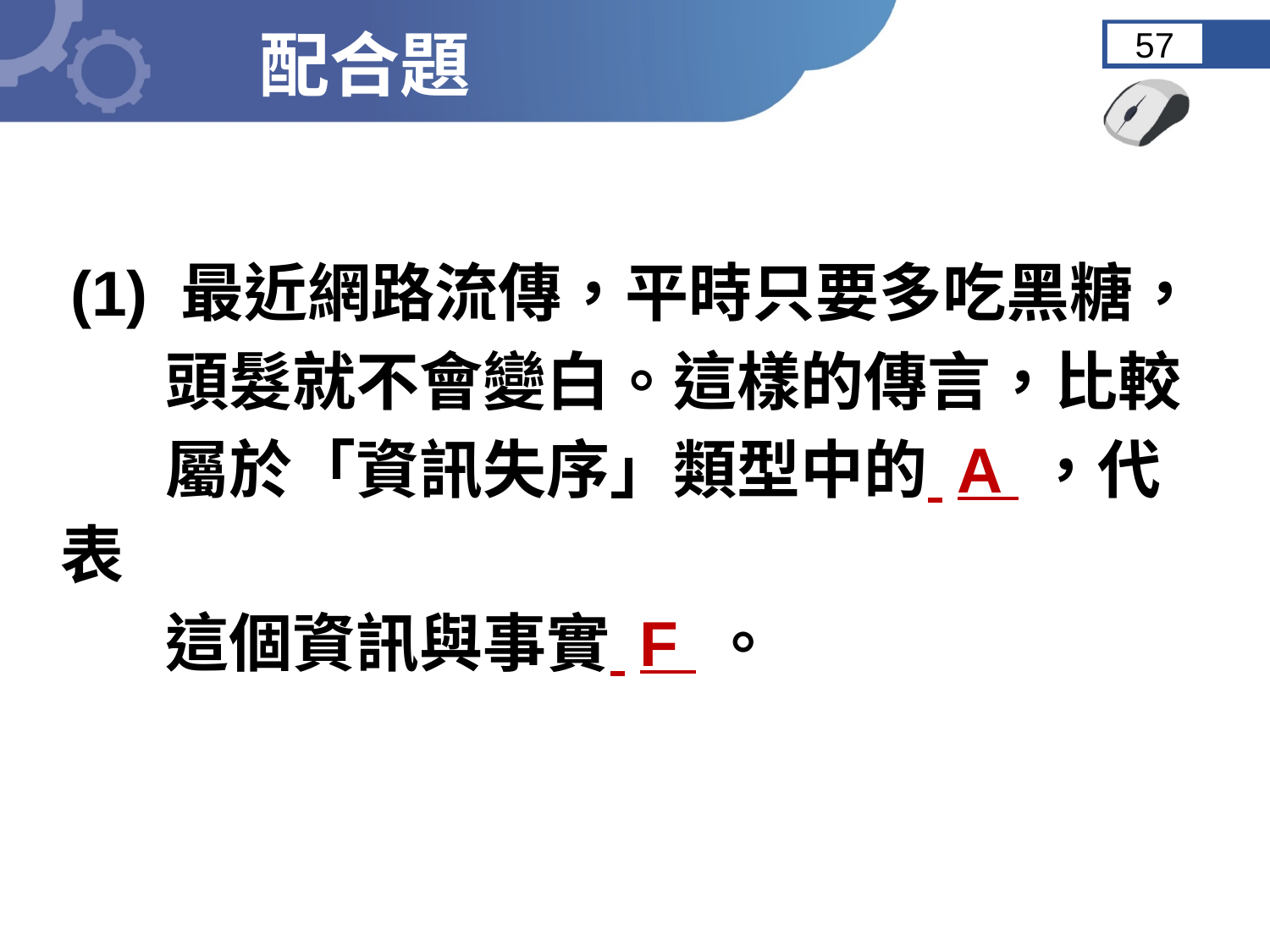

配合題

57

  (1) 最近網路流傳，平時只要多吃黑糖，
        頭髮就不會變白。這樣的傳言，比較
        屬於「資訊失序」類型中的 A ，代表
        這個資訊與事實 F 。